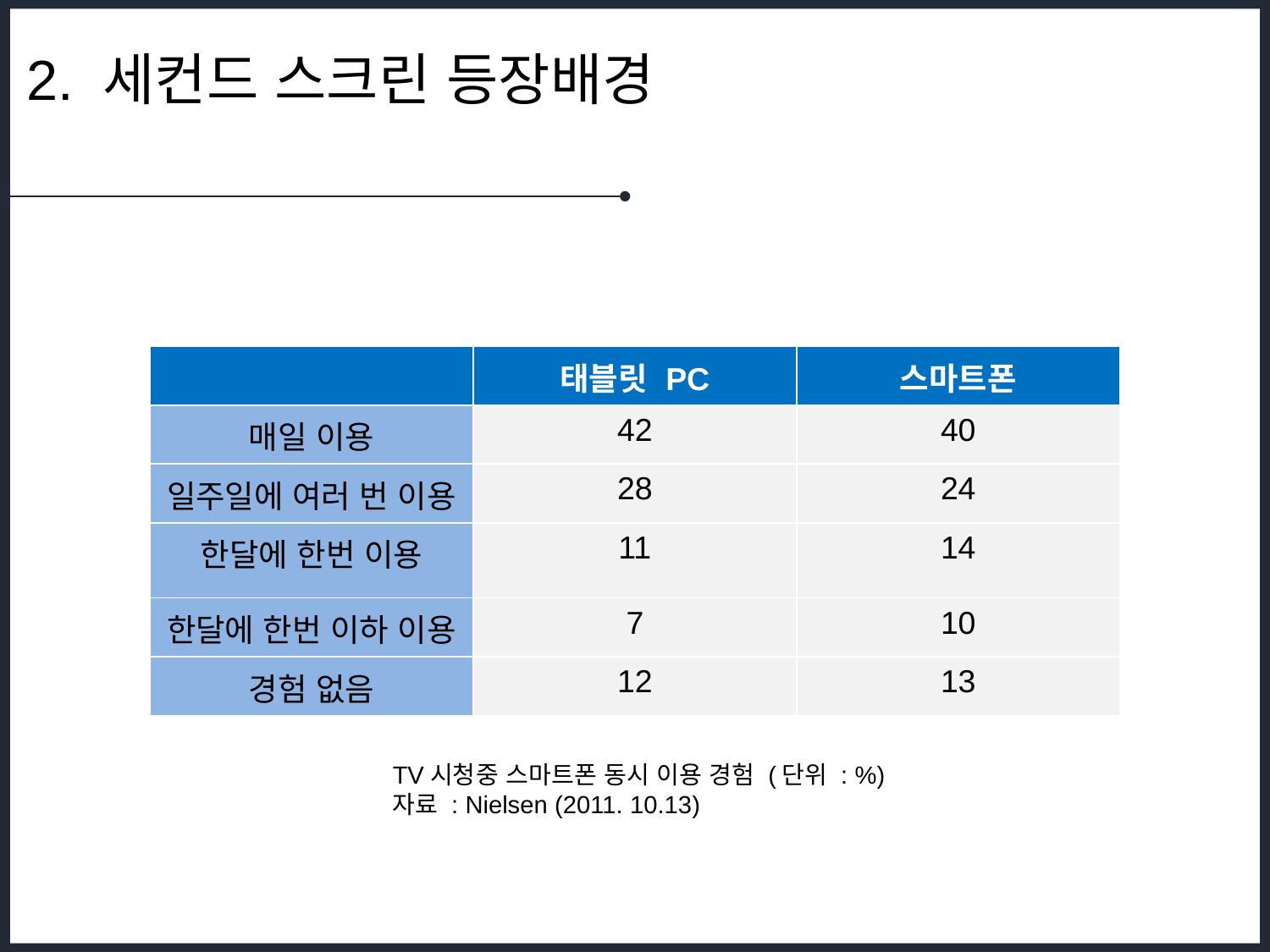

2. 세컨드 스크린 등장배경
|  | 태블릿 PC | 스마트폰 |
| --- | --- | --- |
| 매일 이용 | 42 | 40 |
| 일주일에 여러 번 이용 | 28 | 24 |
| 한달에 한번 이용 | 11 | 14 |
| 한달에 한번 이하 이용 | 7 | 10 |
| 경험 없음 | 12 | 13 |
TV시청중 스마트폰 동시 이용 경험 (단위 : %)
자료 : Nielsen (2011. 10.13)